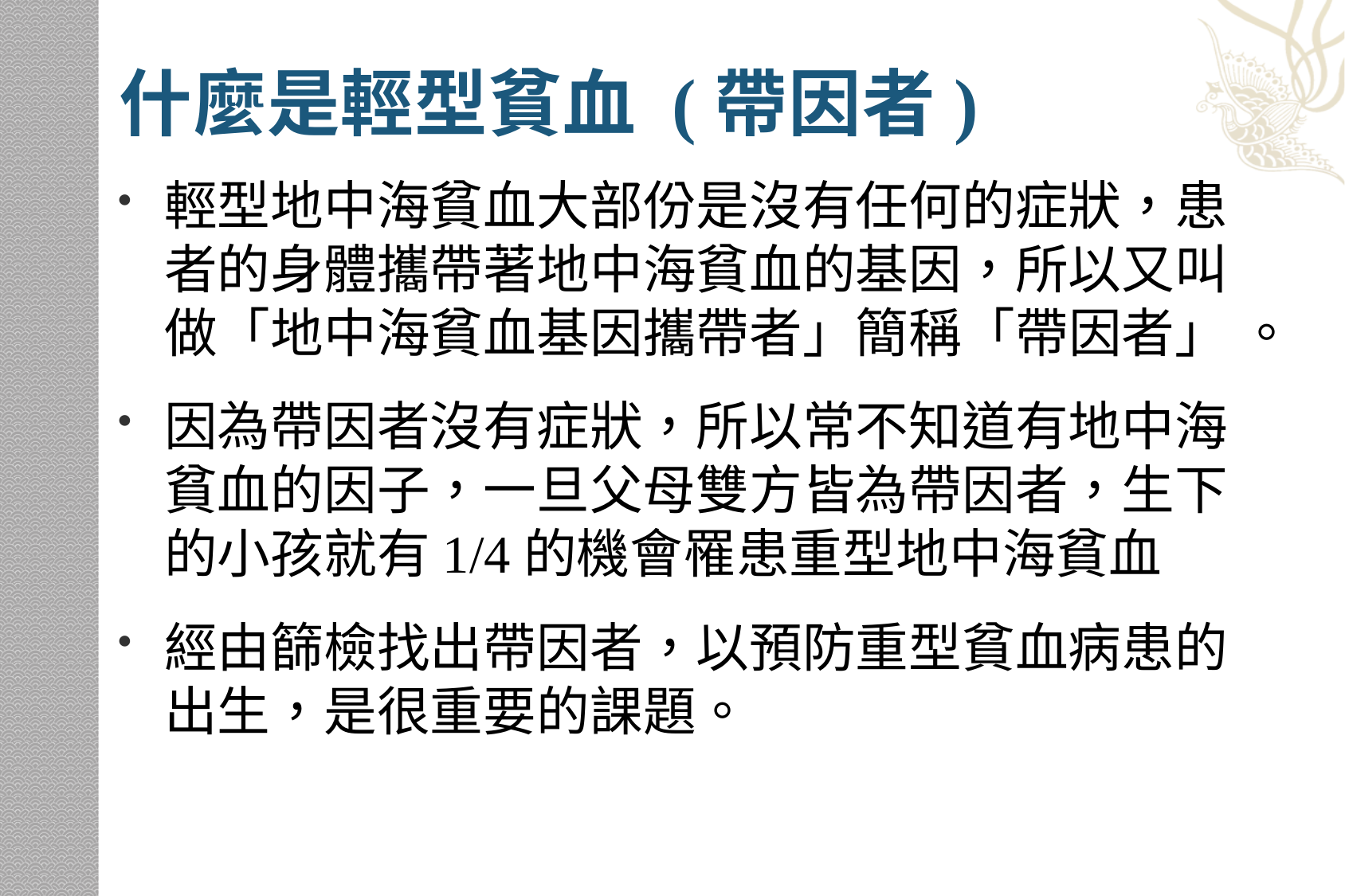

# 什麼是輕型貧血 (帶因者)
輕型地中海貧血大部份是沒有任何的症狀，患者的身體攜帶著地中海貧血的基因，所以又叫做「地中海貧血基因攜帶者」簡稱「帶因者」 。
因為帶因者沒有症狀，所以常不知道有地中海貧血的因子，一旦父母雙方皆為帶因者，生下的小孩就有1/4的機會罹患重型地中海貧血
經由篩檢找出帶因者，以預防重型貧血病患的出生，是很重要的課題。